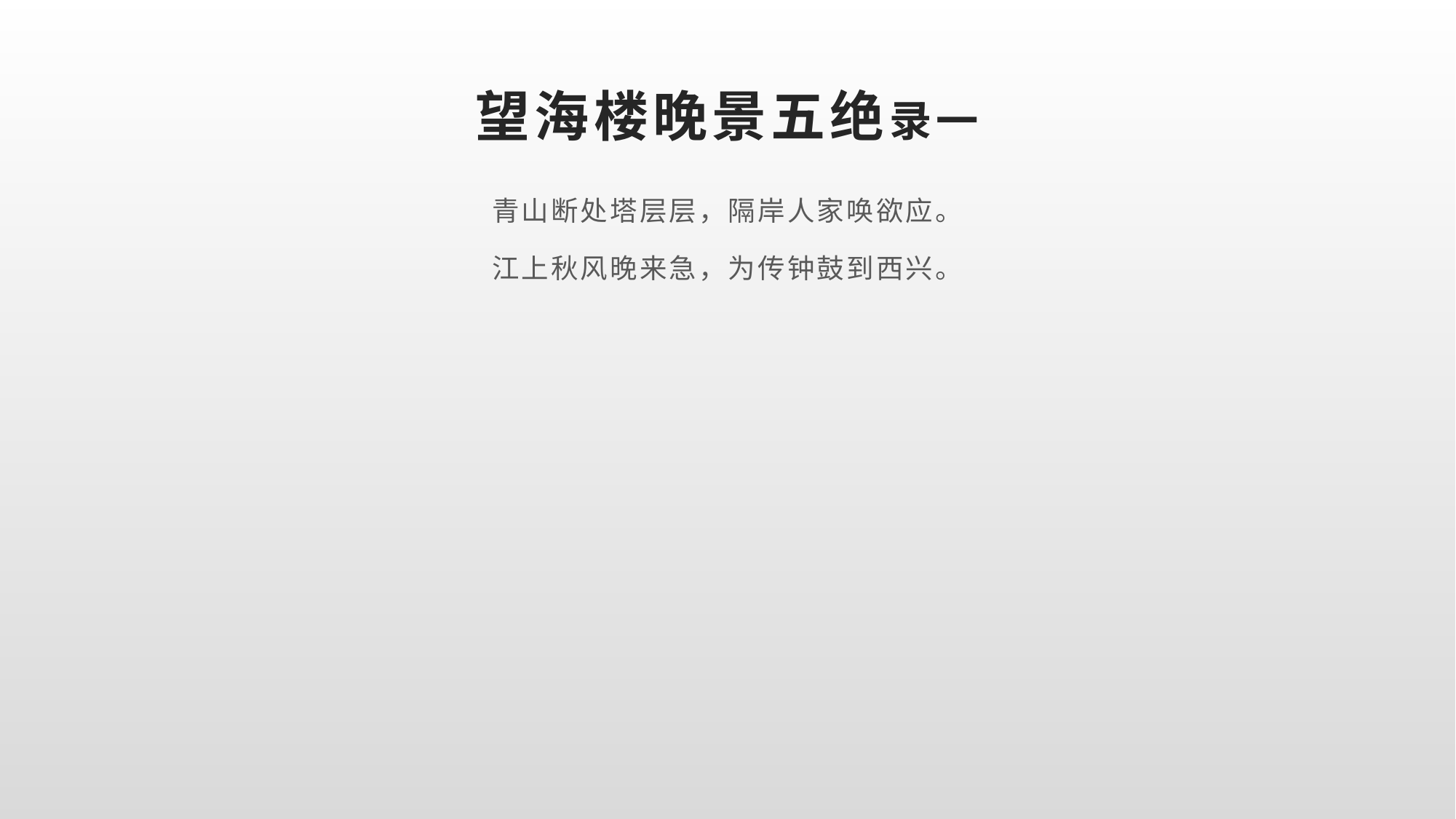

# 望海楼晚景五绝录一
青山断处塔层层，隔岸人家唤欲应。
江上秋风晚来急，为传钟鼓到西兴。